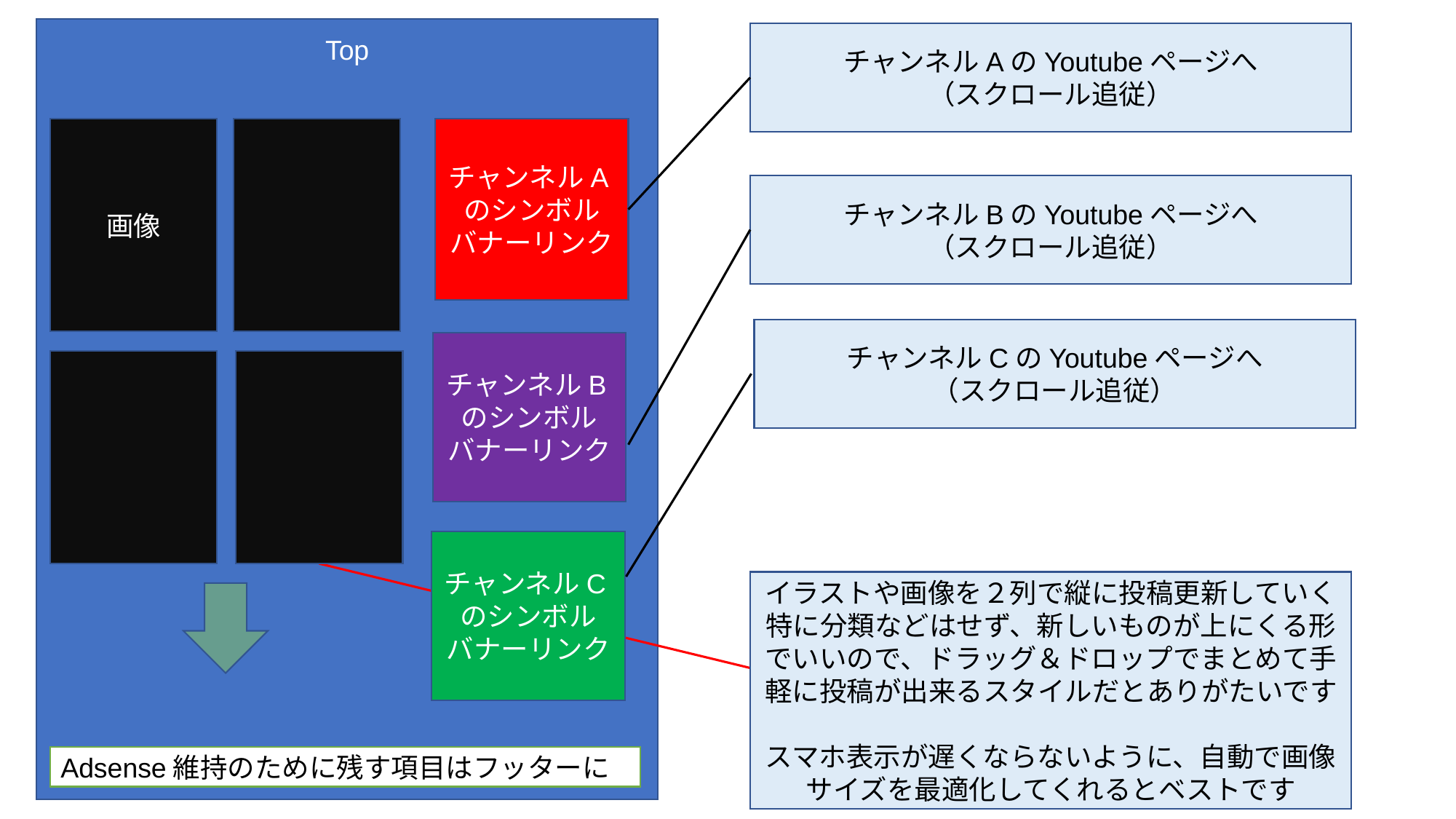

Top

チャンネルAのYoutubeページへ
（スクロール追従）
画像

チャンネルAのシンボル
バナーリンク
チャンネルBのYoutubeページへ
（スクロール追従）
チャンネルCのYoutubeページへ
（スクロール追従）
チャンネルBのシンボル
バナーリンク

チャンネルCのシンボル
バナーリンク
イラストや画像を２列で縦に投稿更新していく
特に分類などはせず、新しいものが上にくる形でいいので、ドラッグ＆ドロップでまとめて手軽に投稿が出来るスタイルだとありがたいです

スマホ表示が遅くならないように、自動で画像サイズを最適化してくれるとベストです

Adsense維持のために残す項目はフッターに